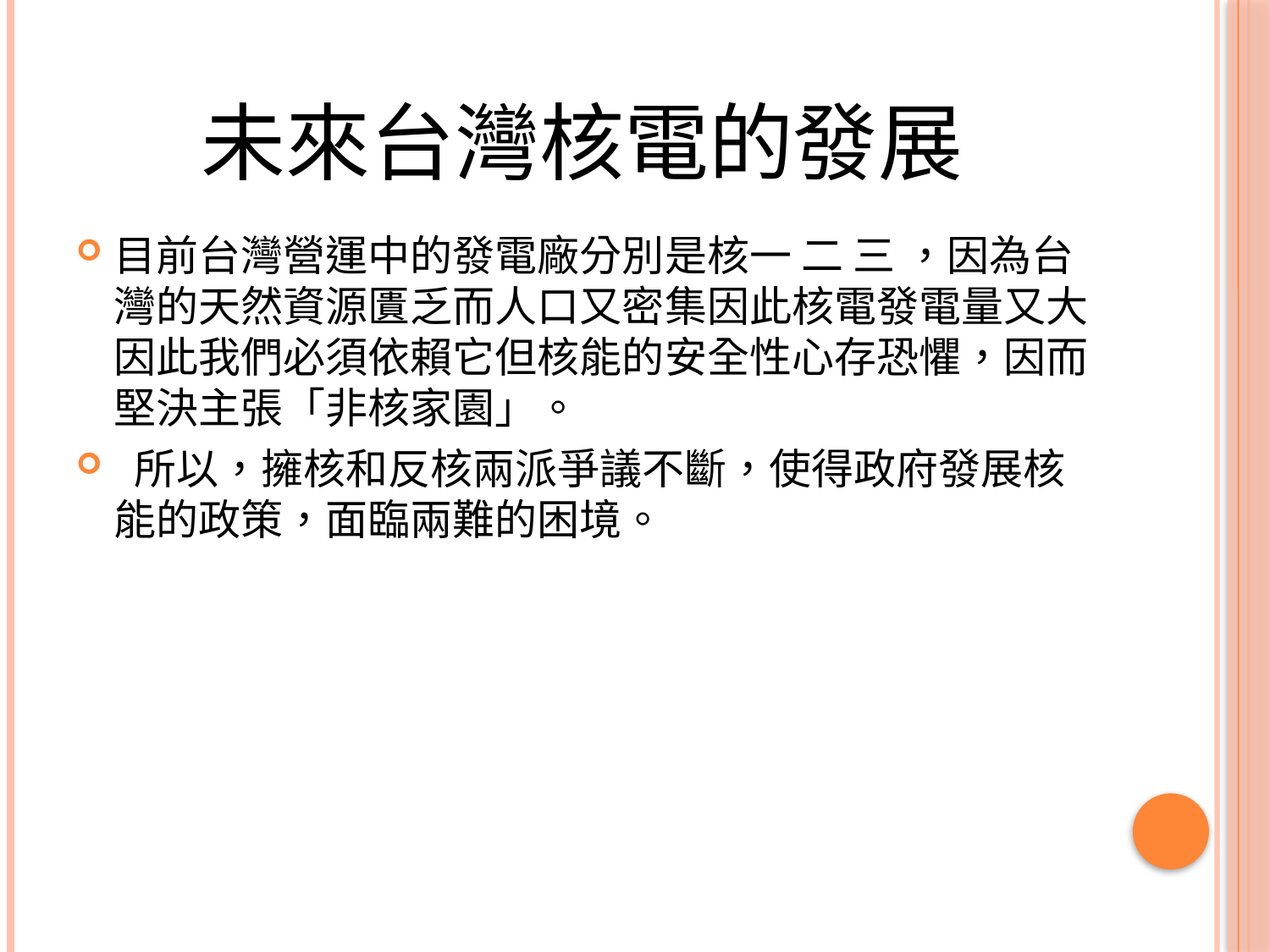

# 未來台灣核電的發展
目前台灣營運中的發電廠分別是核一 二 三 ，因為台灣的天然資源匱乏而人口又密集因此核電發電量又大因此我們必須依賴它但核能的安全性心存恐懼，因而堅決主張「非核家園」。
 所以，擁核和反核兩派爭議不斷，使得政府發展核能的政策，面臨兩難的困境。